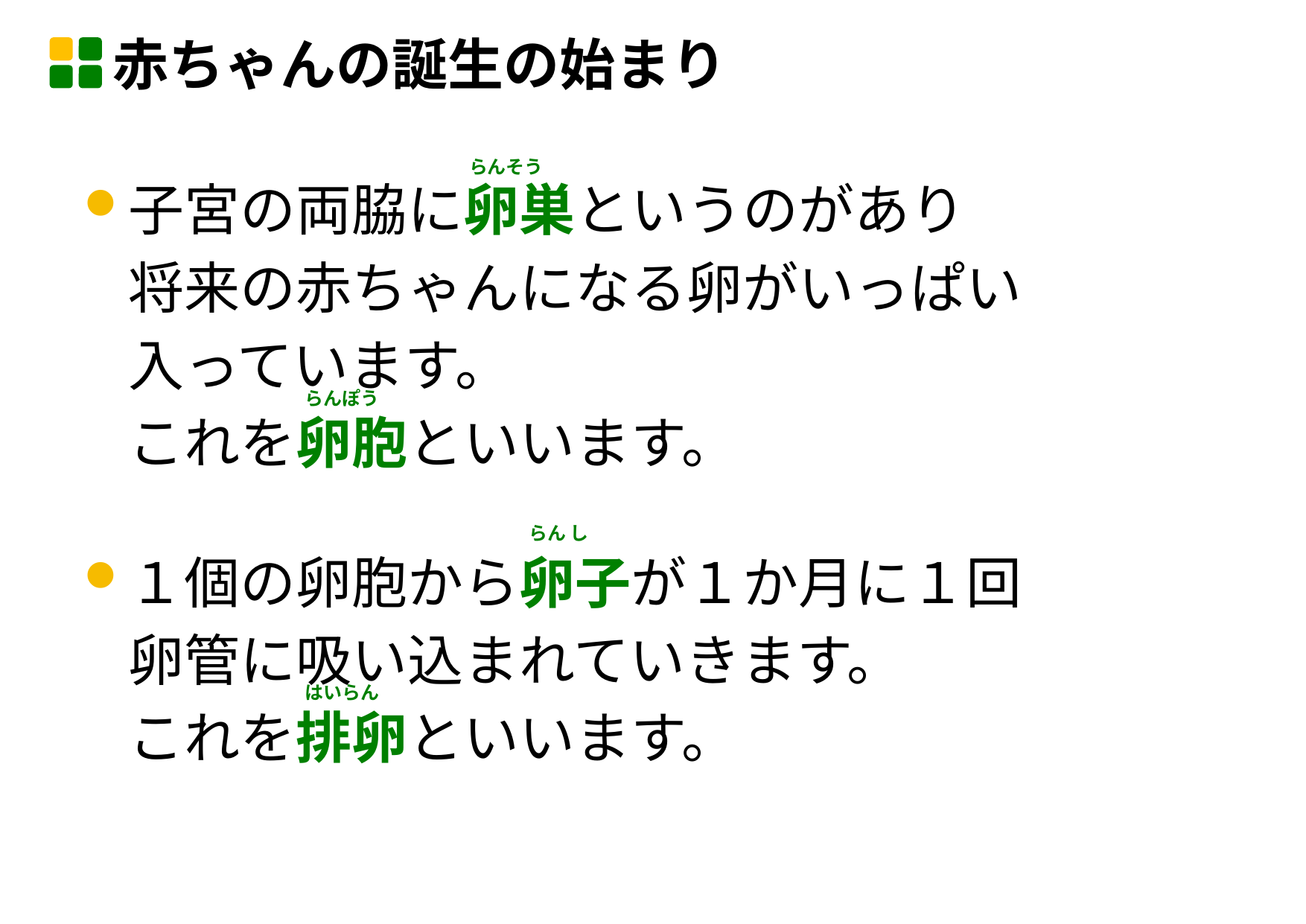

赤ちゃんの誕生の始まり

らんそう
子宮の両脇に卵巣というのがあり
将来の赤ちゃんになる卵がいっぱい
入っています。
これを卵胞といいます。
１個の卵胞から卵子が１か月に１回
卵管に吸い込まれていきます。
これを排卵といいます。
らんぽう
らん し
はいらん